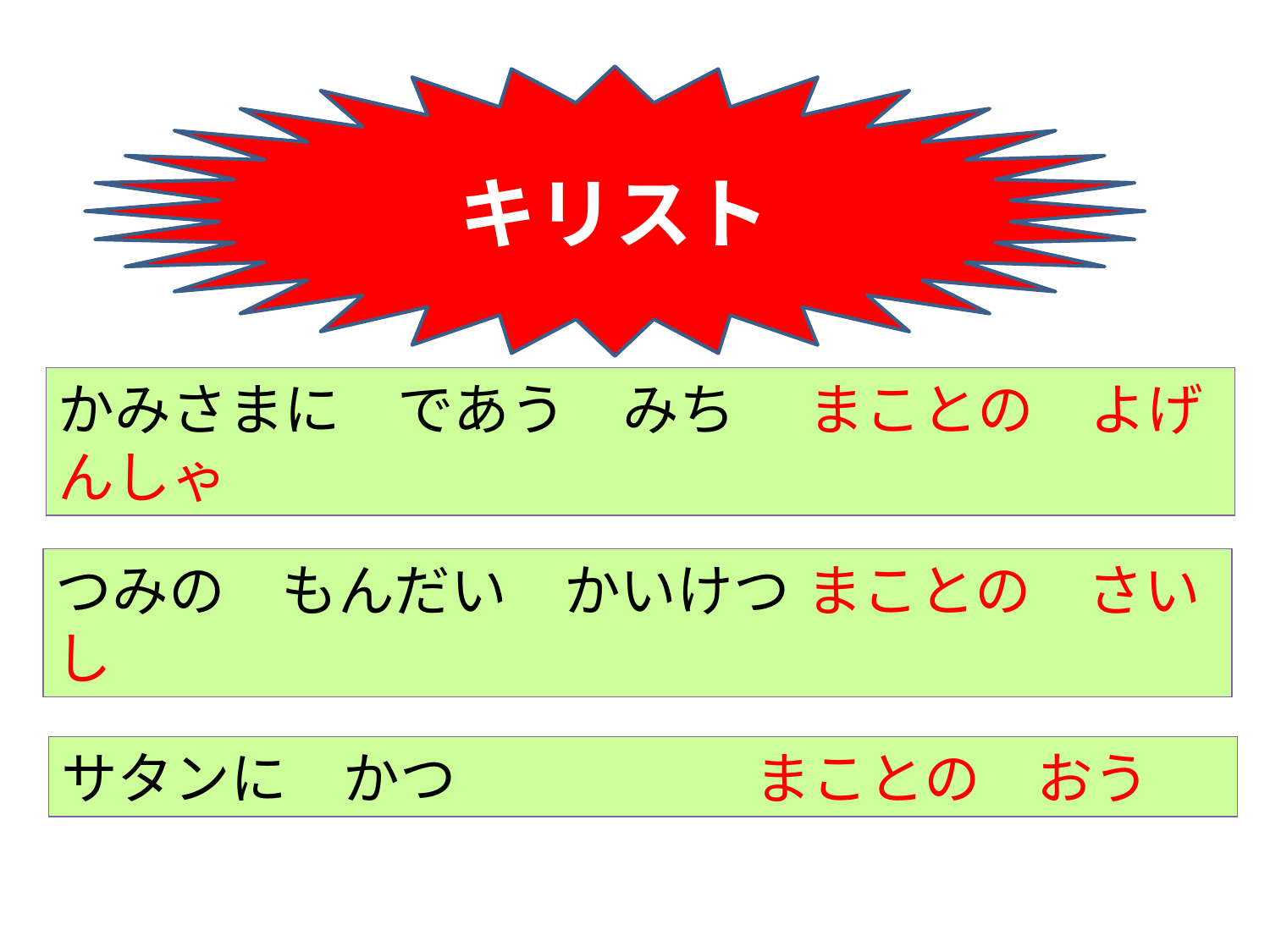

キリスト
かみさまに　であう　みち 　まことの　よげんしゃ
つみの　もんだい　かいけつ まことの　さいし
サタンに　かつ　　　　　 まことの　おう